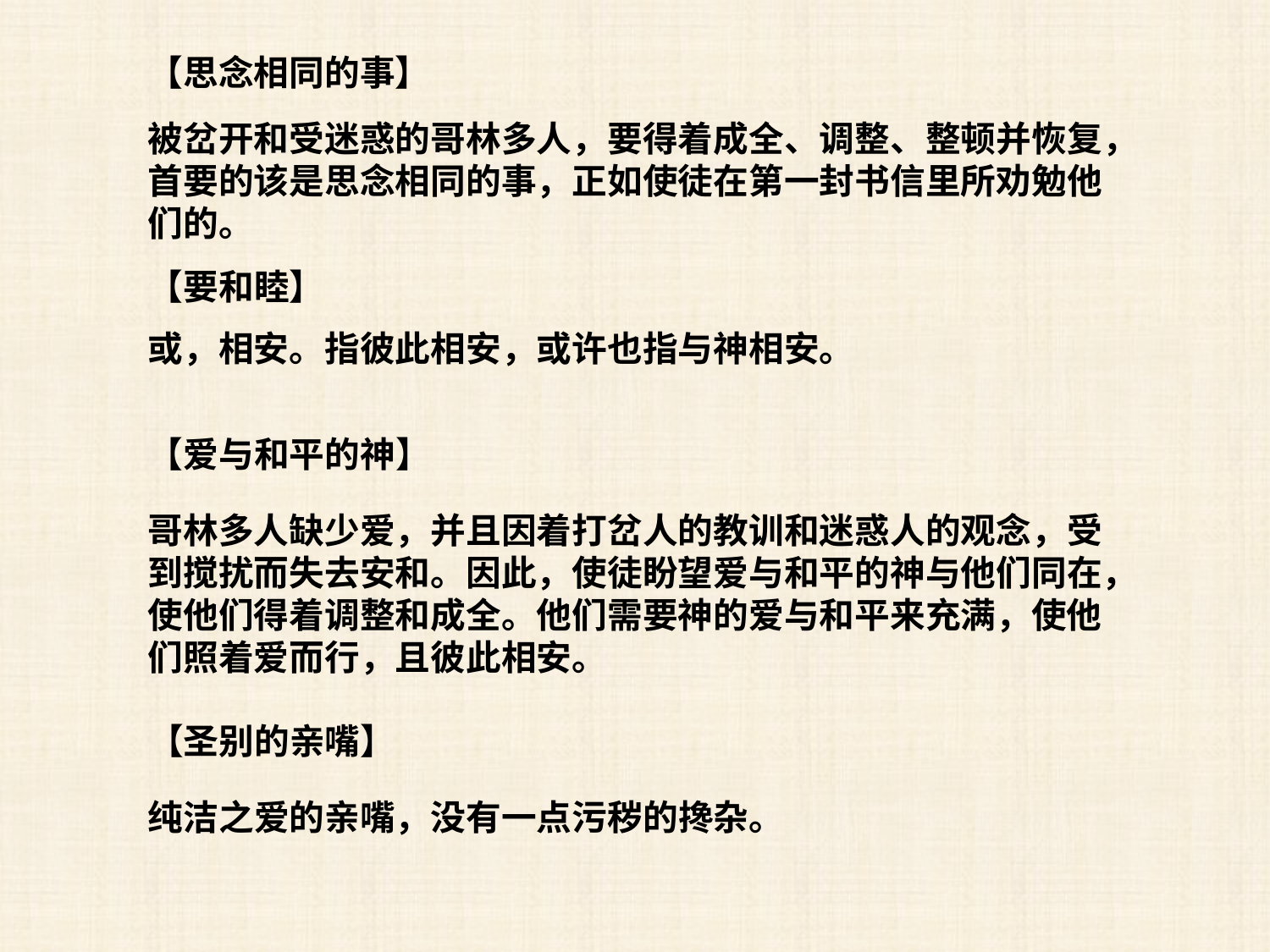

【思念相同的事】
被岔开和受迷惑的哥林多人，要得着成全、调整、整顿并恢复，首要的该是思念相同的事，正如使徒在第一封书信里所劝勉他们的。
【要和睦】
或，相安。指彼此相安，或许也指与神相安。
【爱与和平的神】
哥林多人缺少爱，并且因着打岔人的教训和迷惑人的观念，受到搅扰而失去安和。因此，使徒盼望爱与和平的神与他们同在，使他们得着调整和成全。他们需要神的爱与和平来充满，使他们照着爱而行，且彼此相安。
【圣别的亲嘴】
纯洁之爱的亲嘴，没有一点污秽的搀杂。